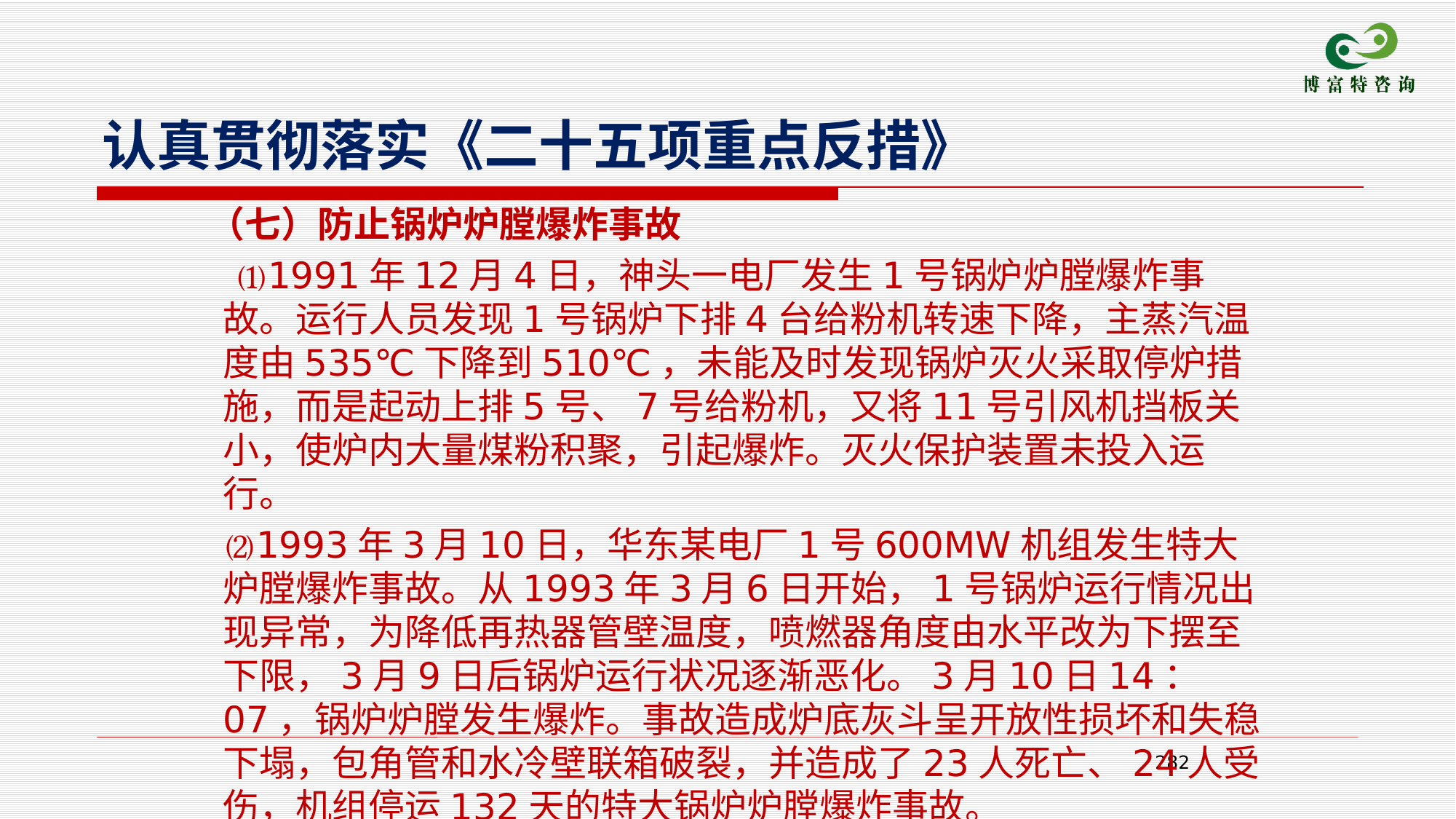

认真贯彻落实《二十五项重点反措》
    （七）防止锅炉炉膛爆炸事故
      ⑴1991年12月4日，神头一电厂发生1号锅炉炉膛爆炸事故。运行人员发现1号锅炉下排4台给粉机转速下降，主蒸汽温度由535℃下降到510℃，未能及时发现锅炉灭火采取停炉措施，而是起动上排5号、7号给粉机，又将11号引风机挡板关小，使炉内大量煤粉积聚，引起爆炸。灭火保护装置未投入运行。
     ⑵1993年3月10日，华东某电厂1号600MW机组发生特大炉膛爆炸事故。从1993年3月6日开始，1号锅炉运行情况出现异常，为降低再热器管壁温度，喷燃器角度由水平改为下摆至下限，3月9日后锅炉运行状况逐渐恶化。3月10日14：07，锅炉炉膛发生爆炸。事故造成炉底灰斗呈开放性损坏和失稳下塌，包角管和水冷壁联箱破裂，并造成了23人死亡、24人受伤，机组停运132天的特大锅炉炉膛爆炸事故。

282